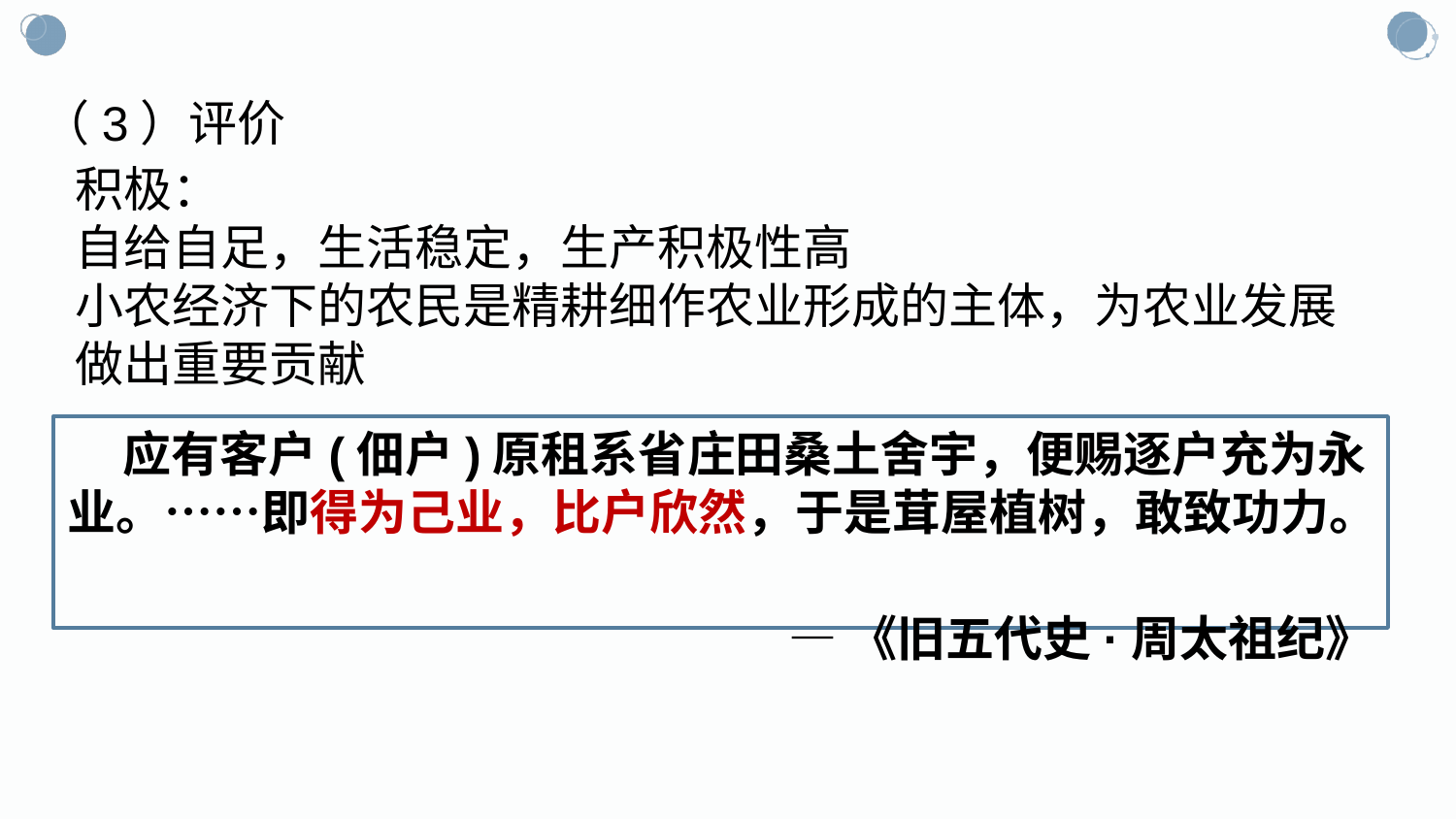

（3）评价

积极：
自给自足，生活稳定，生产积极性高
小农经济下的农民是精耕细作农业形成的主体，为农业发展做出重要贡献
#
    应有客户(佃户)原租系省庄田桑土舍宇，便赐逐户充为永业。……即得为己业，比户欣然，于是茸屋植树，敢致功力。
—《旧五代史·周太祖纪》